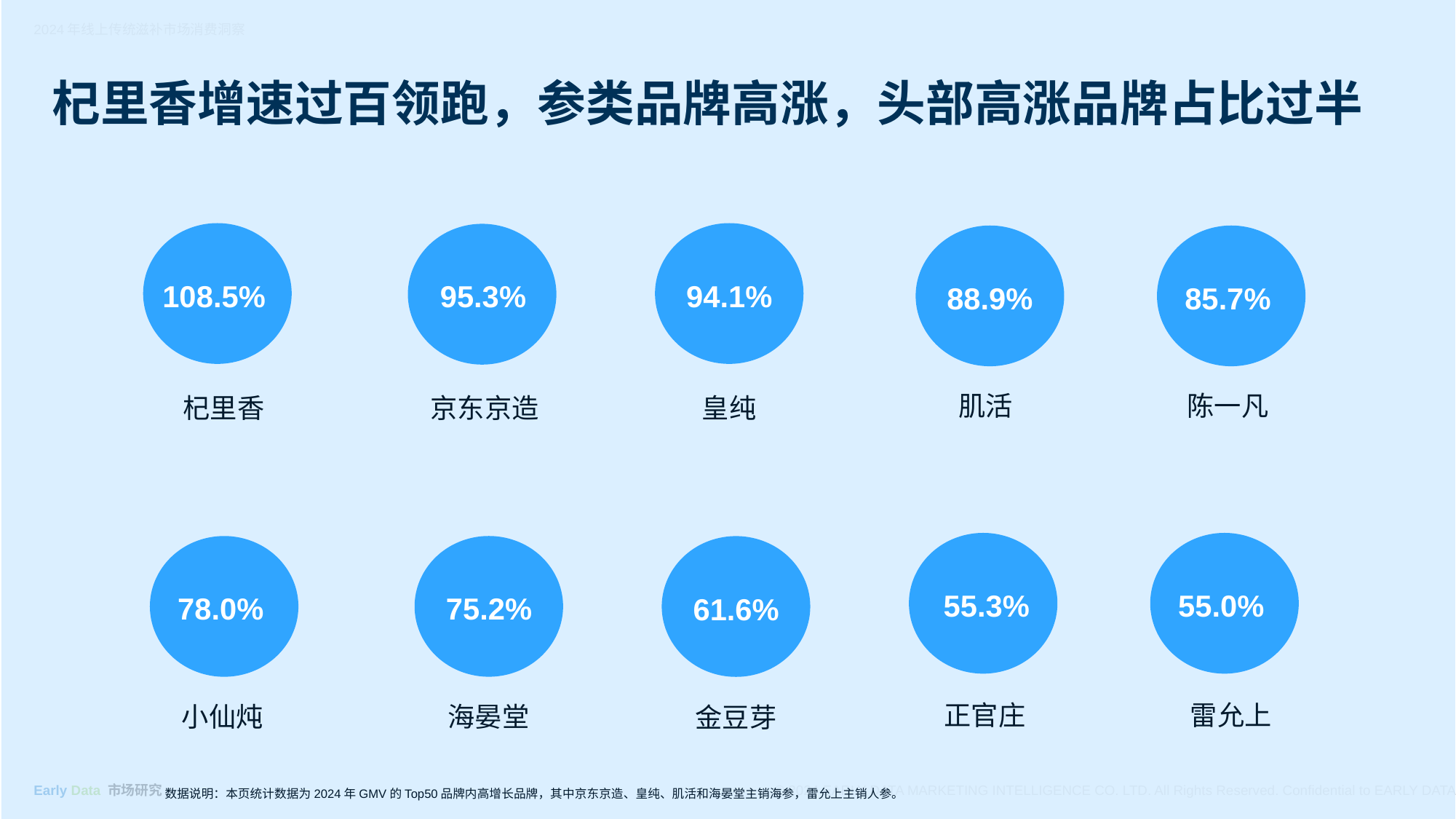

杞里香增速过百领跑，参类品牌高涨，头部高涨品牌占比过半

108.5%

94.1%

95.3%

88.9%

85.7%
肌活
陈一凡
京东京造
杞里香

皇纯

55.3%

55.0%

75.2%

78.0%

61.6%
正官庄
雷允上
小仙炖
海晏堂
金豆芽
数据说明：本页统计数据为2024年GMV的Top50品牌内高增长品牌，其中京东京造、皇纯、肌活和海晏堂主销海参，雷允上主销人参。